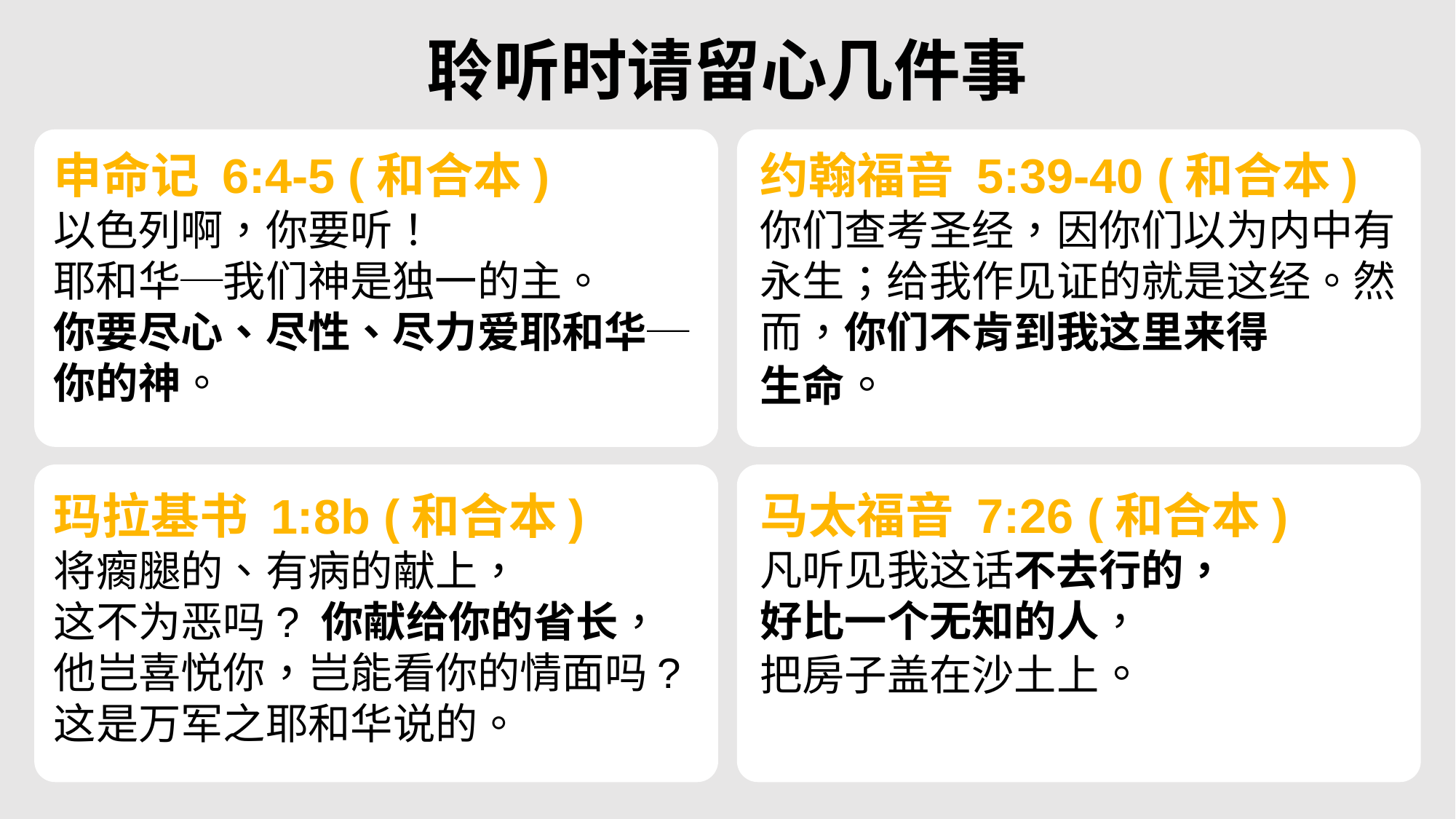

聆听时请留心几件事

申命记 6:4-5 (和合本)
以色列啊，你要听！
耶和华─我们神是独一的主。
你要尽心、尽性、尽力爱耶和华─你的神。
约翰福音 5:39-40 (和合本)
你们查考圣经，因你们以为内中有永生；给我作见证的就是这经。然而，你们不肯到我这里来得
生命。

马太福音 7:26 (和合本)
凡听见我这话不去行的，
好比一个无知的人，
把房子盖在沙土上。
玛拉基书 1:8b (和合本)
将瘸腿的、有病的献上，
这不为恶吗? 你献给你的省长，
他岂喜悦你，岂能看你的情面吗?
这是万军之耶和华说的。